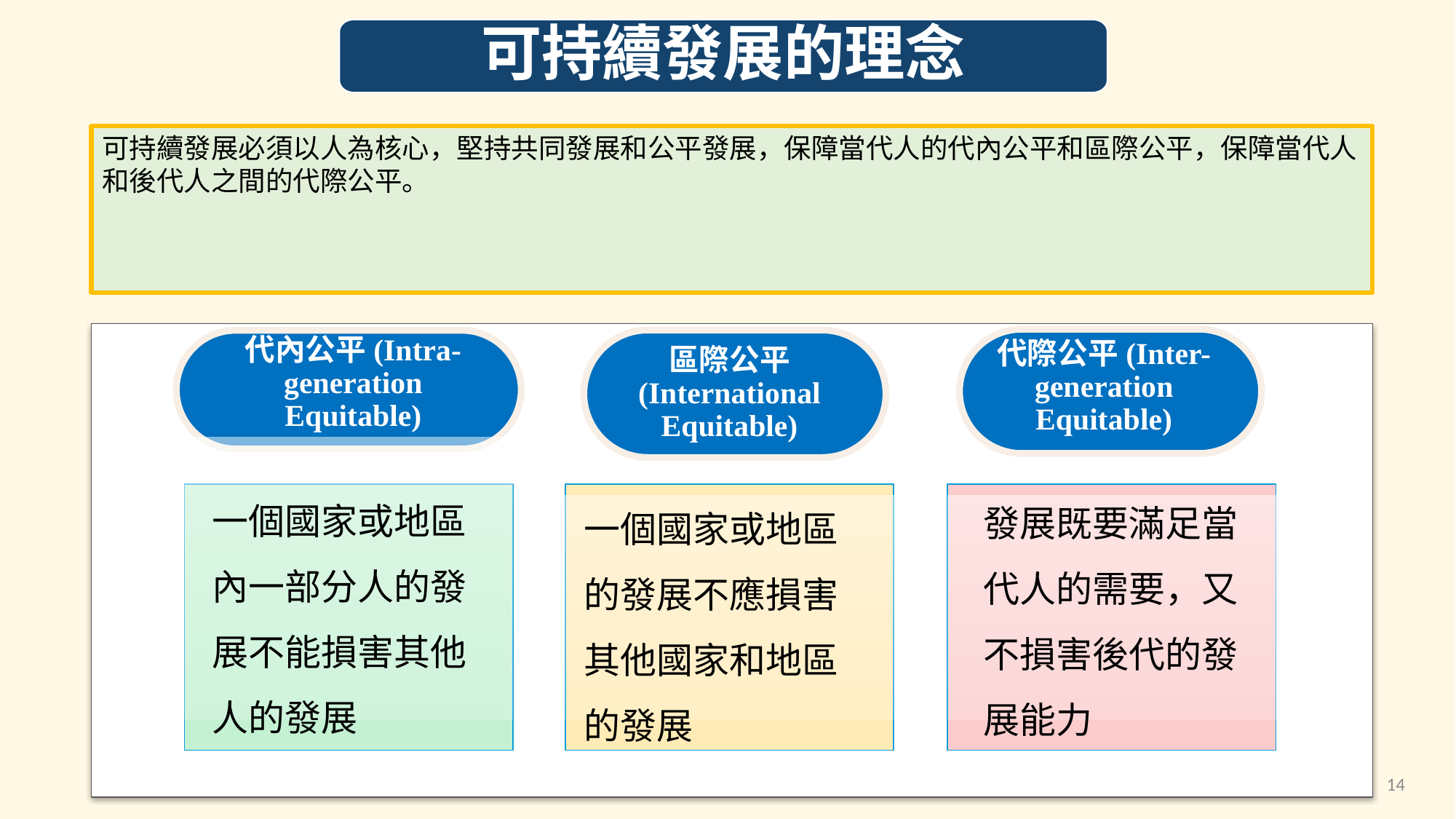

可持續發展的理念
可持續發展必須以人為核心，堅持共同發展和公平發展，保障當代人的代內公平和區際公平，保障當代人和後代人之間的代際公平。

代際公平(Inter-generation Equitable)

代內公平(Intra-generation Equitable)

區際公平 (International Equitable)

一個國家或地區內一部分人的發展不能損害其他人的發展
發展既要滿足當代人的需要，又不損害後代的發展能力

一個國家或地區的發展不應損害其他國家和地區的發展